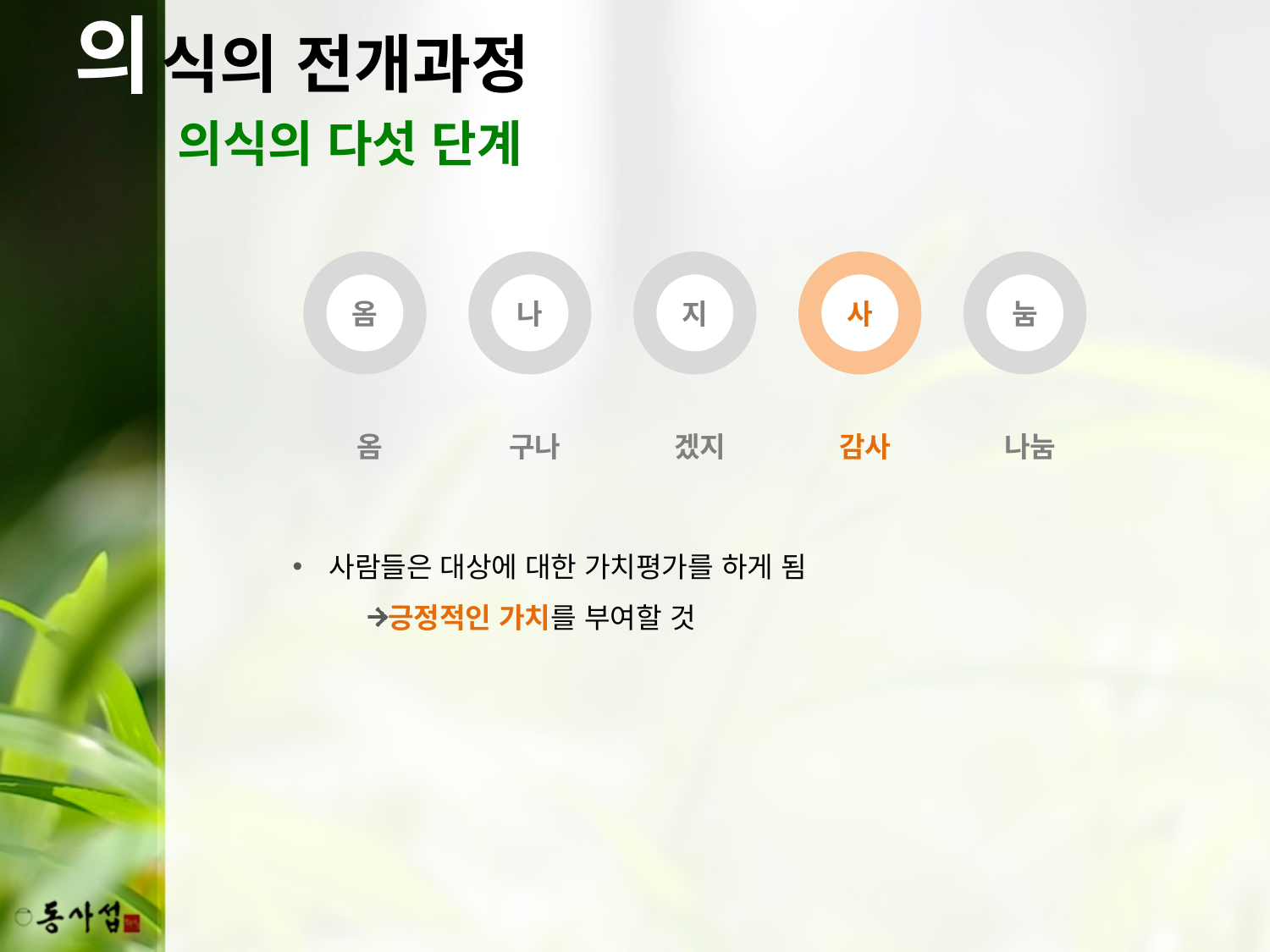

의
식의 전개과정
의식의 다섯 단계

옴
나
지
사
눔
옴
구나
겠지
감사
나눔
사람들은 대상에 대한 가치평가를 하게 됨
긍정적인 가치를 부여할 것